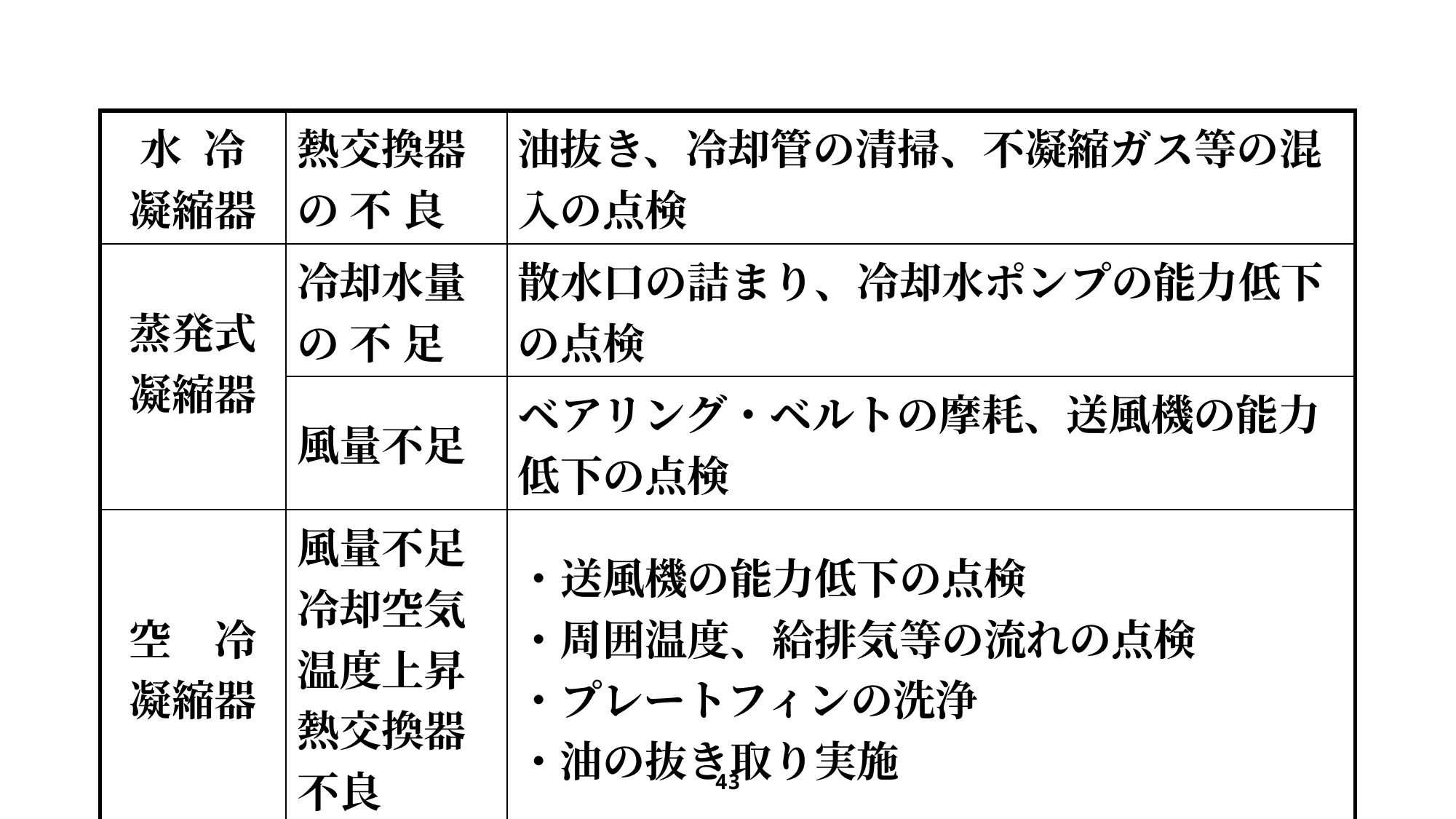

| 水 冷 凝縮器 | 熱交換器 の 不 良 | 油抜き、冷却管の清掃、不凝縮ガス等の混入の点検 |
| --- | --- | --- |
| 蒸発式 凝縮器 | 冷却水量 の 不 足 | 散水口の詰まり、冷却水ポンプの能力低下の点検 |
|  | 風量不足 | ベアリング・ベルトの摩耗、送風機の能力低下の点検 |
| 空　冷 凝縮器 | 風量不足冷却空気温度上昇熱交換器不良 | ・送風機の能力低下の点検 ・周囲温度、給排気等の流れの点検 ・プレートフィンの洗浄 ・油の抜き取り実施 |
43